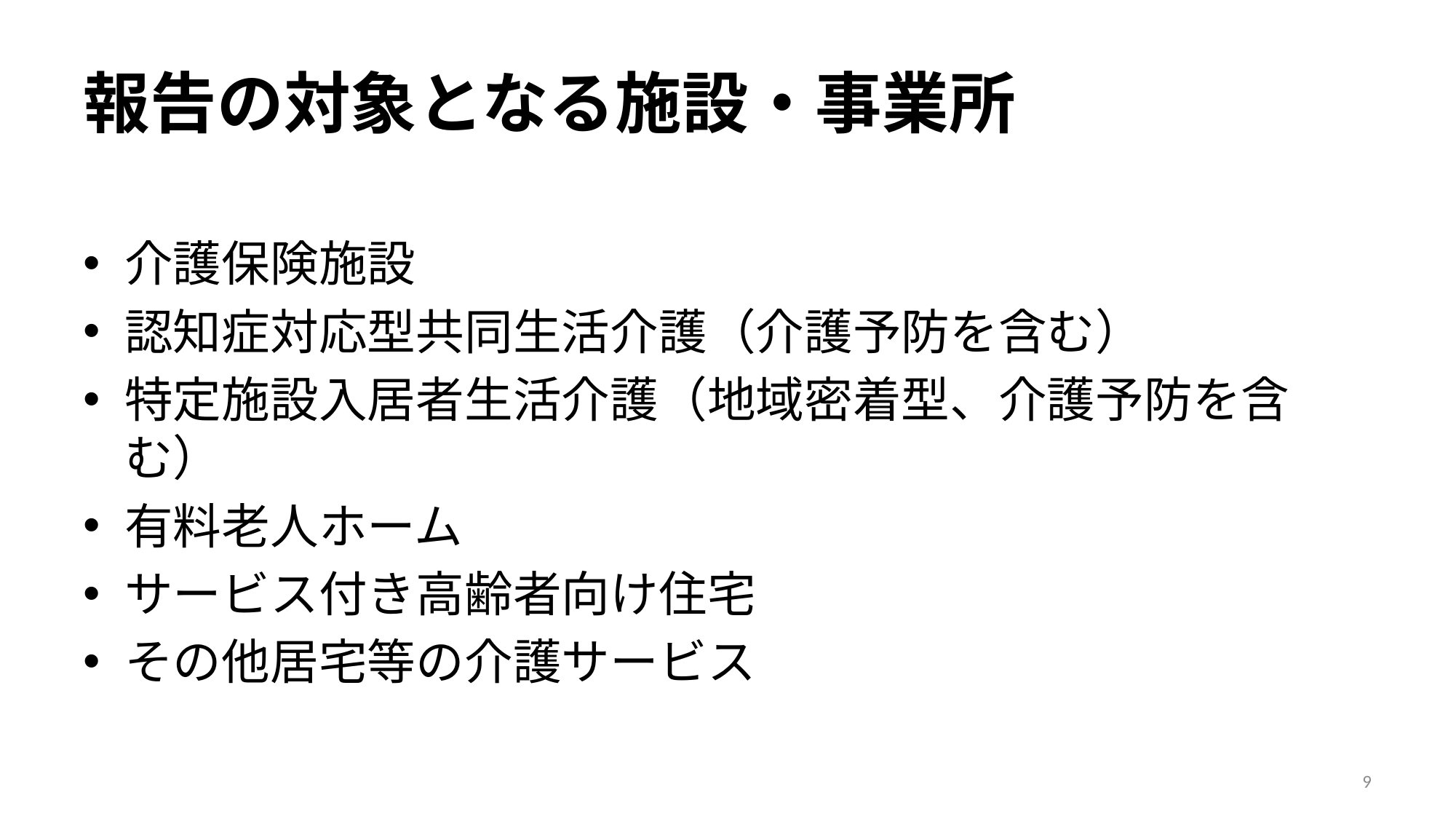

# 報告の対象となる施設・事業所
介護保険施設
認知症対応型共同生活介護（介護予防を含む）
特定施設入居者生活介護（地域密着型、介護予防を含む）
有料老人ホーム
サービス付き高齢者向け住宅
その他居宅等の介護サービス
9